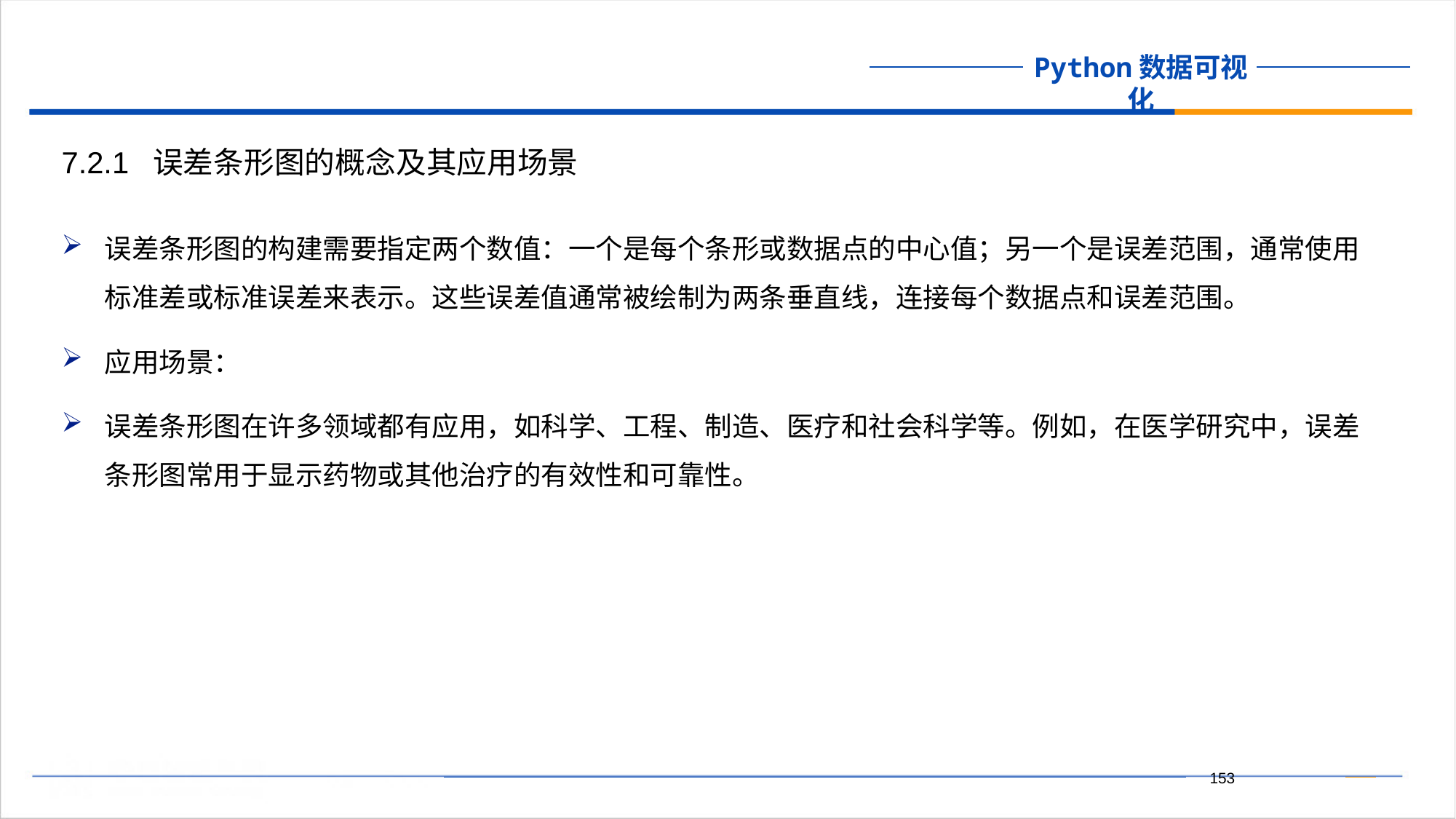

7.2.1  误差条形图的概念及其应用场景
误差条形图的构建需要指定两个数值：一个是每个条形或数据点的中心值；另一个是误差范围，通常使用标准差或标准误差来表示。这些误差值通常被绘制为两条垂直线，连接每个数据点和误差范围。
应用场景：
误差条形图在许多领域都有应用，如科学、工程、制造、医疗和社会科学等。例如，在医学研究中，误差条形图常用于显示药物或其他治疗的有效性和可靠性。